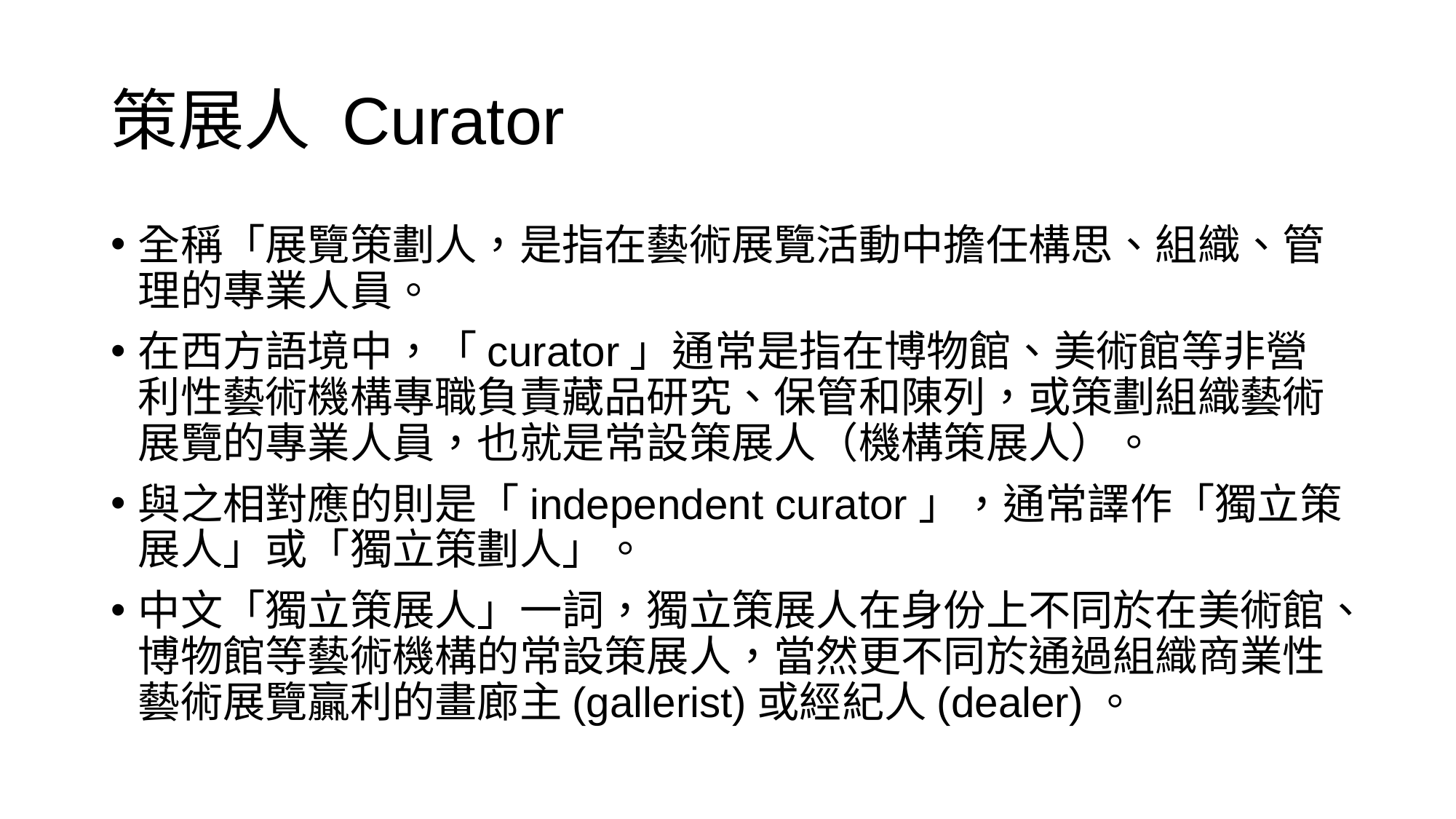

# 策展人 Curator
全稱「展覽策劃人，是指在藝術展覽活動中擔任構思、組織、管理的專業人員。
在西方語境中，「curator」通常是指在博物館、美術館等非營利性藝術機構專職負責藏品研究、保管和陳列，或策劃組織藝術展覽的專業人員，也就是常設策展人（機構策展人）。
與之相對應的則是「independent curator」，通常譯作「獨立策展人」或「獨立策劃人」。
中文「獨立策展人」一詞，獨立策展人在身份上不同於在美術館、博物館等藝術機構的常設策展人，當然更不同於通過組織商業性藝術展覽贏利的畫廊主(gallerist)或經紀人(dealer)。